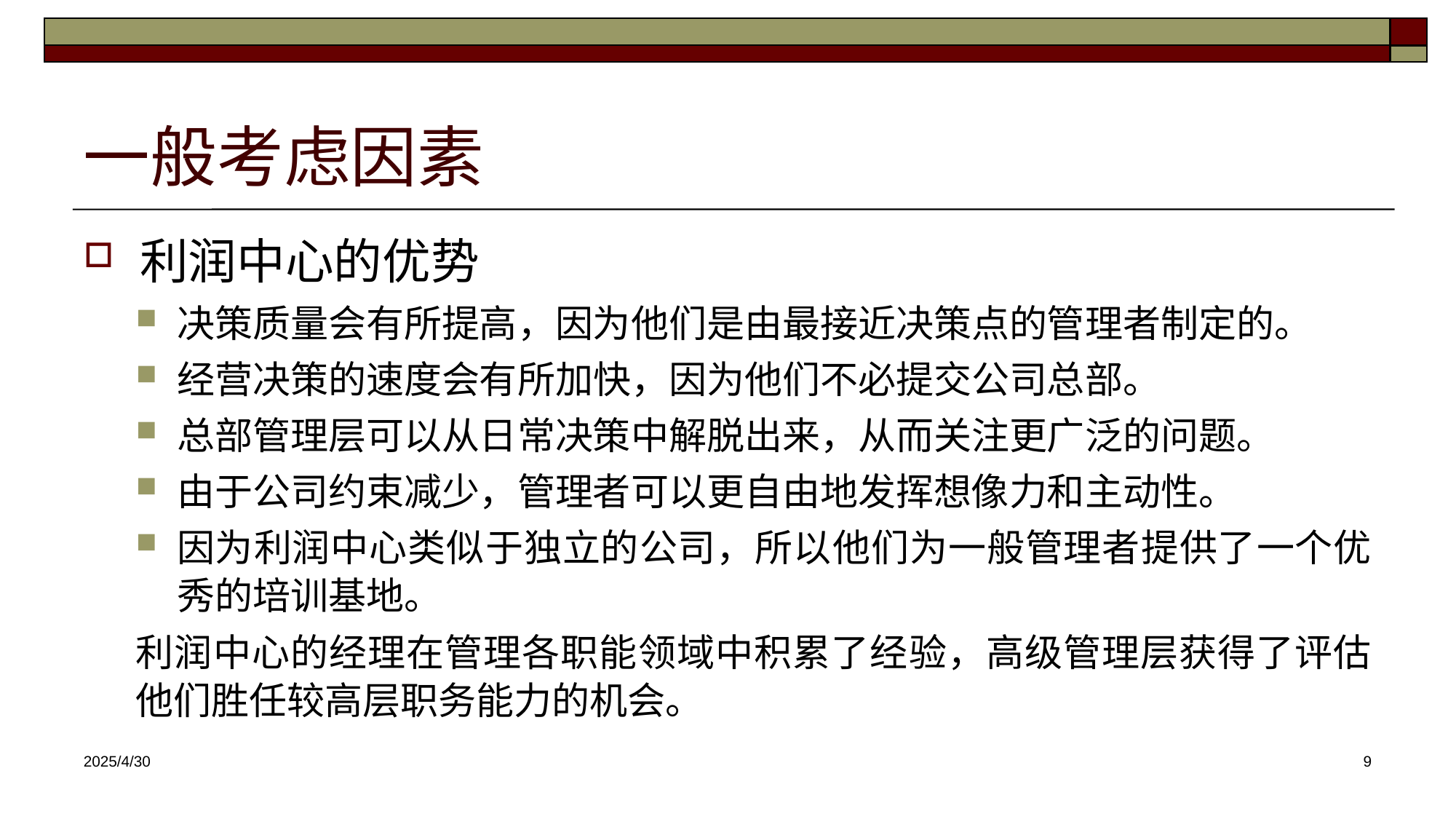

# 一般考虑因素
利润中心的优势
决策质量会有所提高，因为他们是由最接近决策点的管理者制定的。
经营决策的速度会有所加快，因为他们不必提交公司总部。
总部管理层可以从日常决策中解脱出来，从而关注更广泛的问题。
由于公司约束减少，管理者可以更自由地发挥想像力和主动性。
因为利润中心类似于独立的公司，所以他们为一般管理者提供了一个优秀的培训基地。
利润中心的经理在管理各职能领域中积累了经验，高级管理层获得了评估他们胜任较高层职务能力的机会。

2025/4/30
9